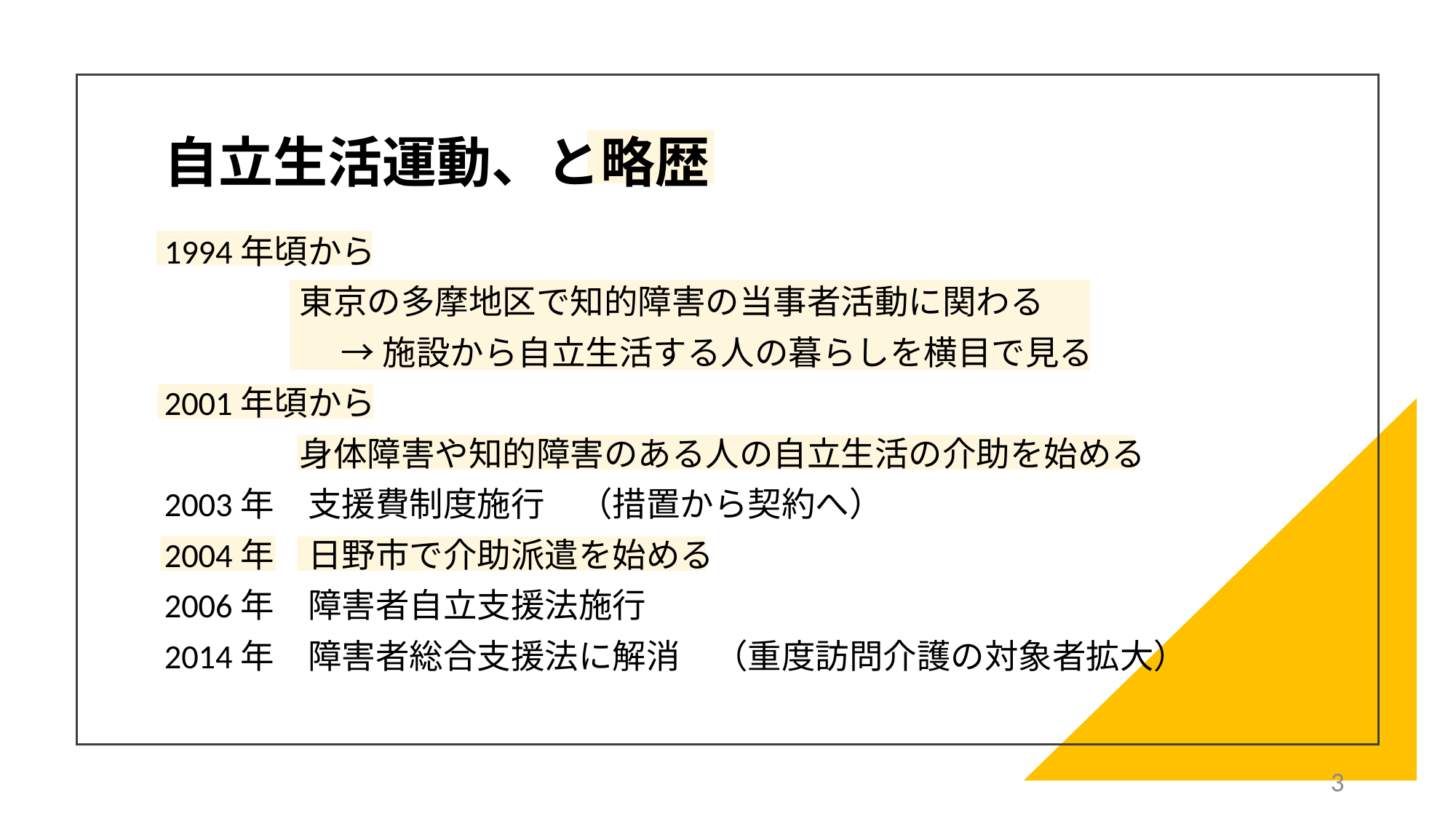

# 自立生活運動、と略歴

1994年頃から
　　　　東京の多摩地区で知的障害の当事者活動に関わる
　　　　　 → 施設から自立生活する人の暮らしを横目で見る
2001年頃から
　　　　身体障害や知的障害のある人の自立生活の介助を始める
2003年　支援費制度施行　（措置から契約へ）
2004年　日野市で介助派遣を始める
2006年　障害者自立支援法施行
2014年　障害者総合支援法に解消　（重度訪問介護の対象者拡大）

3